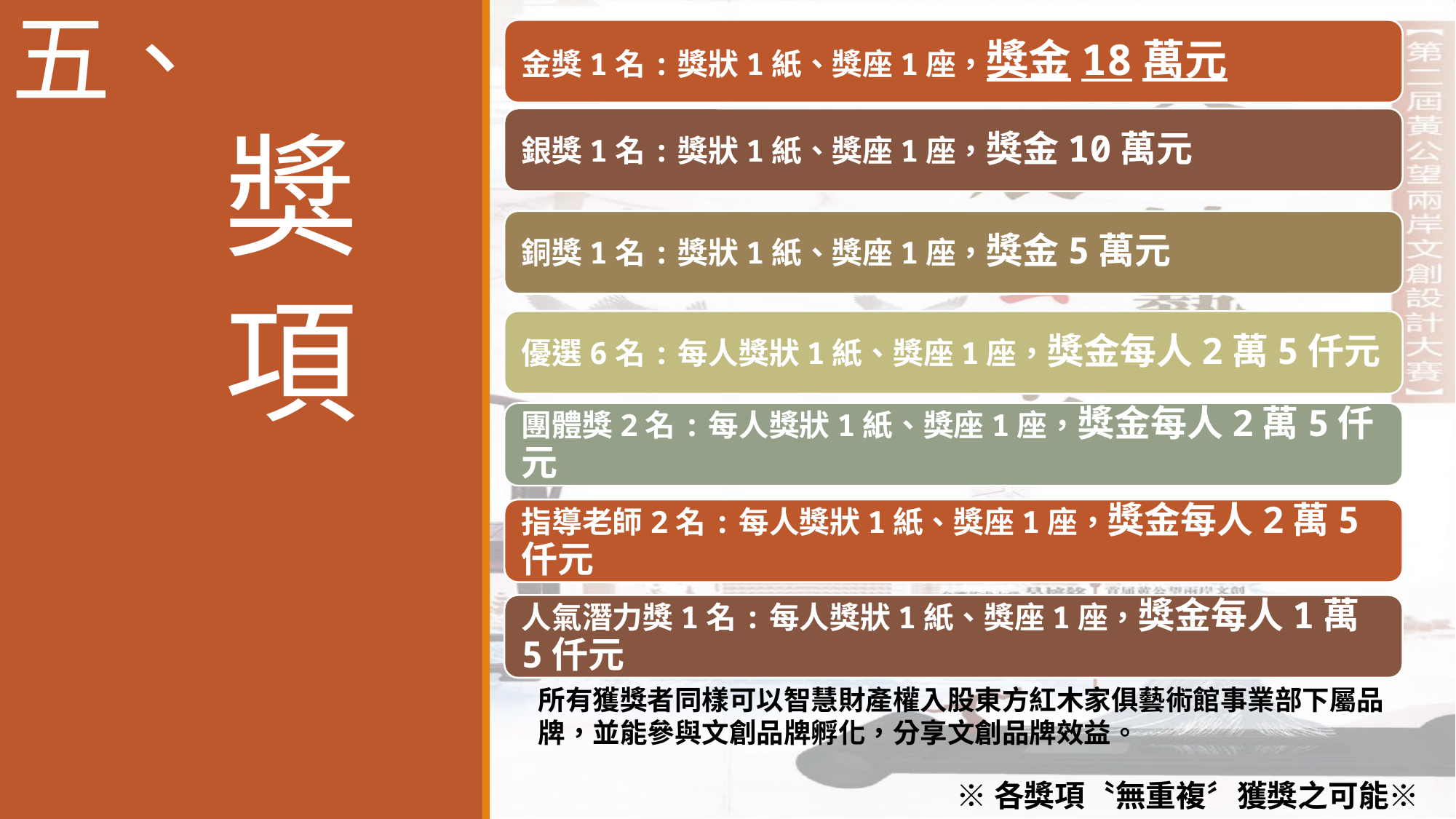

# 五、
金獎1名:獎狀1紙、獎座1座，獎金18萬元
銀獎1名:獎狀1紙、獎座1座，獎金10萬元
銅獎1名:獎狀1紙、獎座1座，獎金5萬元
優選6名:每人獎狀1紙、獎座1座，獎金每人2萬5仟元
團體獎2名:每人獎狀1紙、獎座1座，獎金每人2萬5仟元
指導老師2名:每人獎狀1紙、獎座1座，獎金每人2萬5仟元
人氣潛力獎1名:每人獎狀1紙、獎座1座，獎金每人1萬5仟元
獎
項
所有獲獎者同樣可以智慧財產權入股東方紅木家俱藝術館事業部下屬品牌，並能參與文創品牌孵化，分享文創品牌效益。
※各獎項〝無重複〞獲獎之可能※